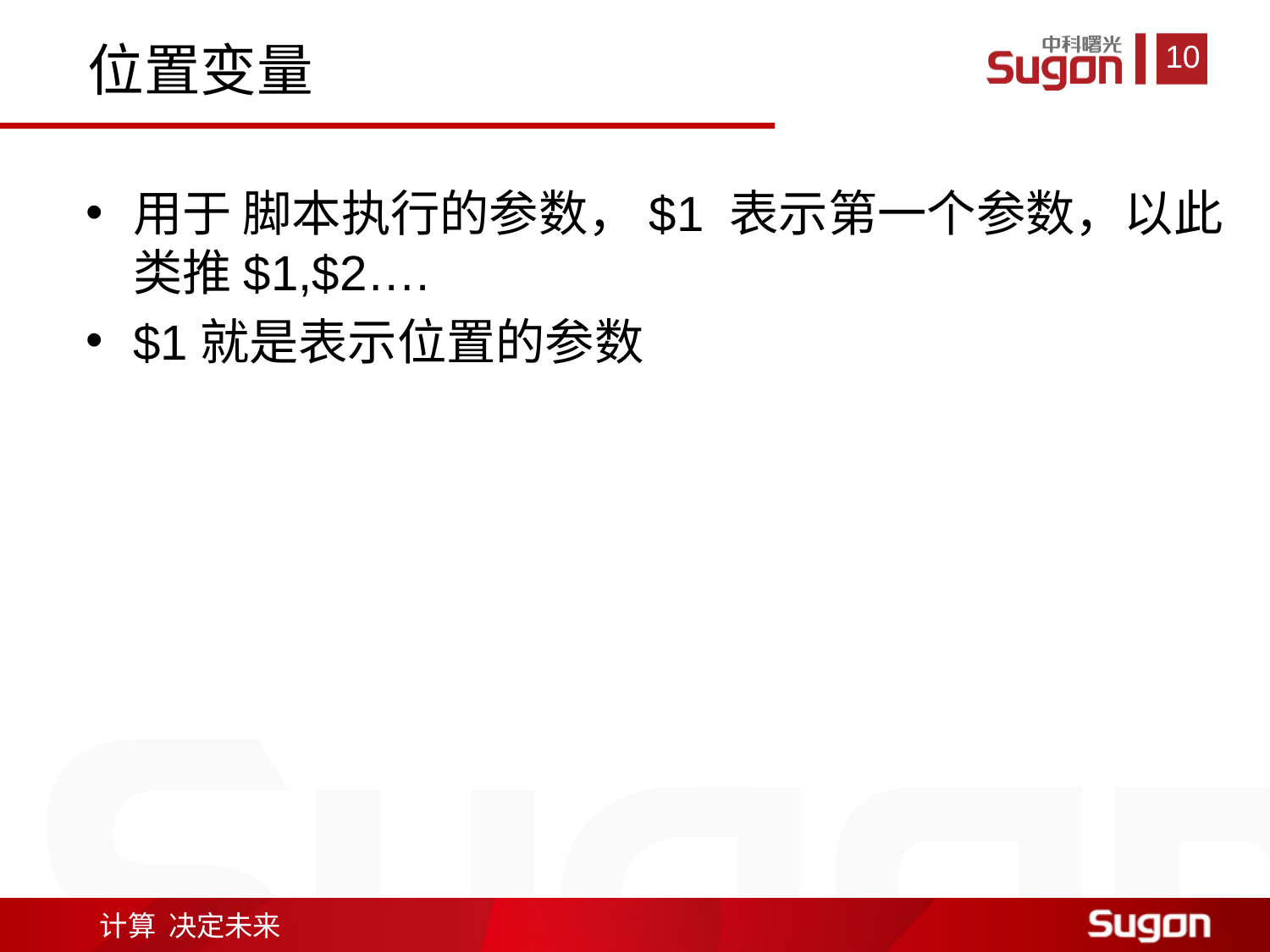

位置变量
用于 脚本执行的参数，$1 表示第一个参数，以此类推$1,$2….
$1就是表示位置的参数